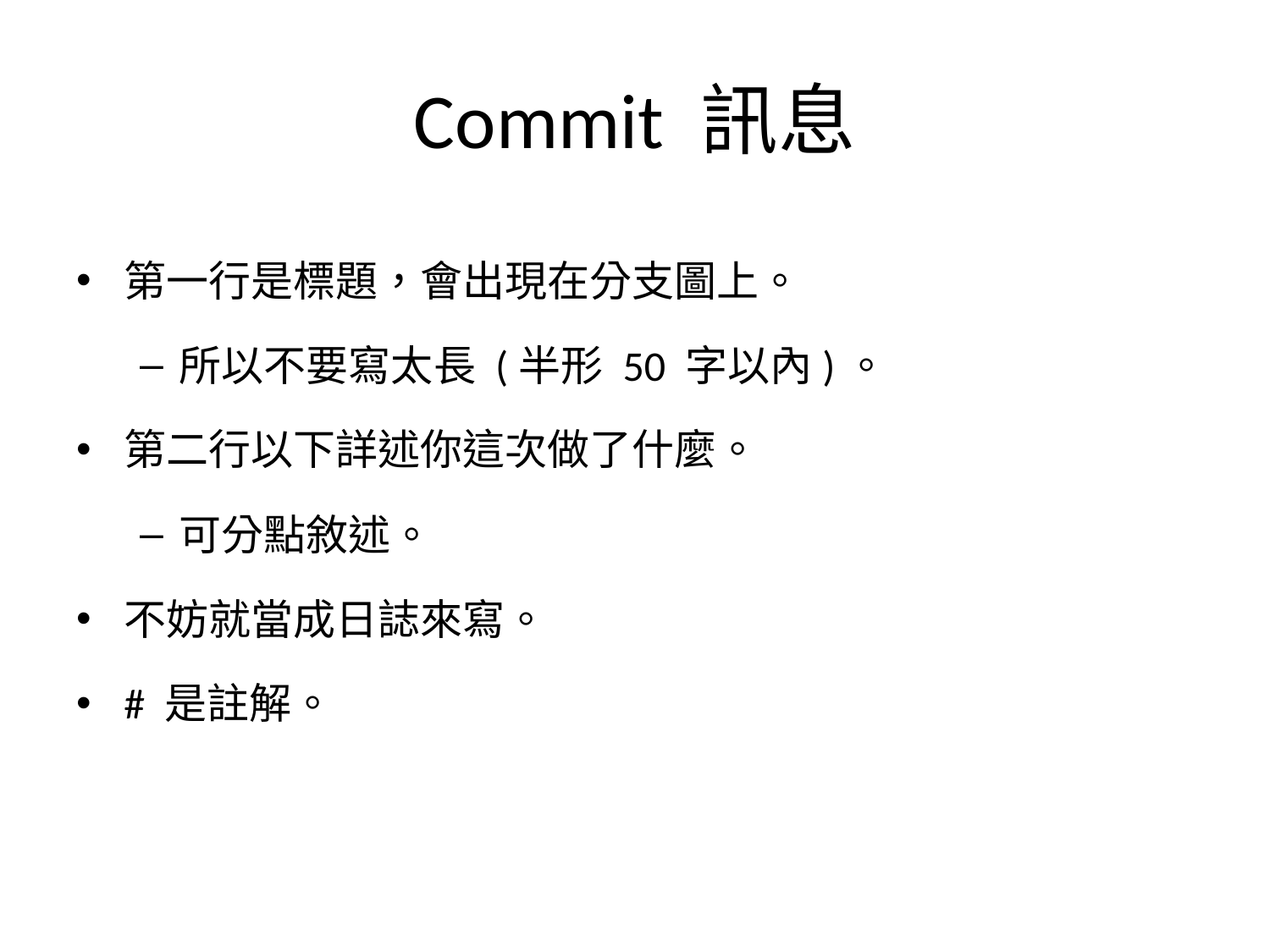

# Commit 訊息
第一行是標題，會出現在分支圖上。
所以不要寫太長 (半形 50 字以內)。
第二行以下詳述你這次做了什麼。
可分點敘述。
不妨就當成日誌來寫。
# 是註解。